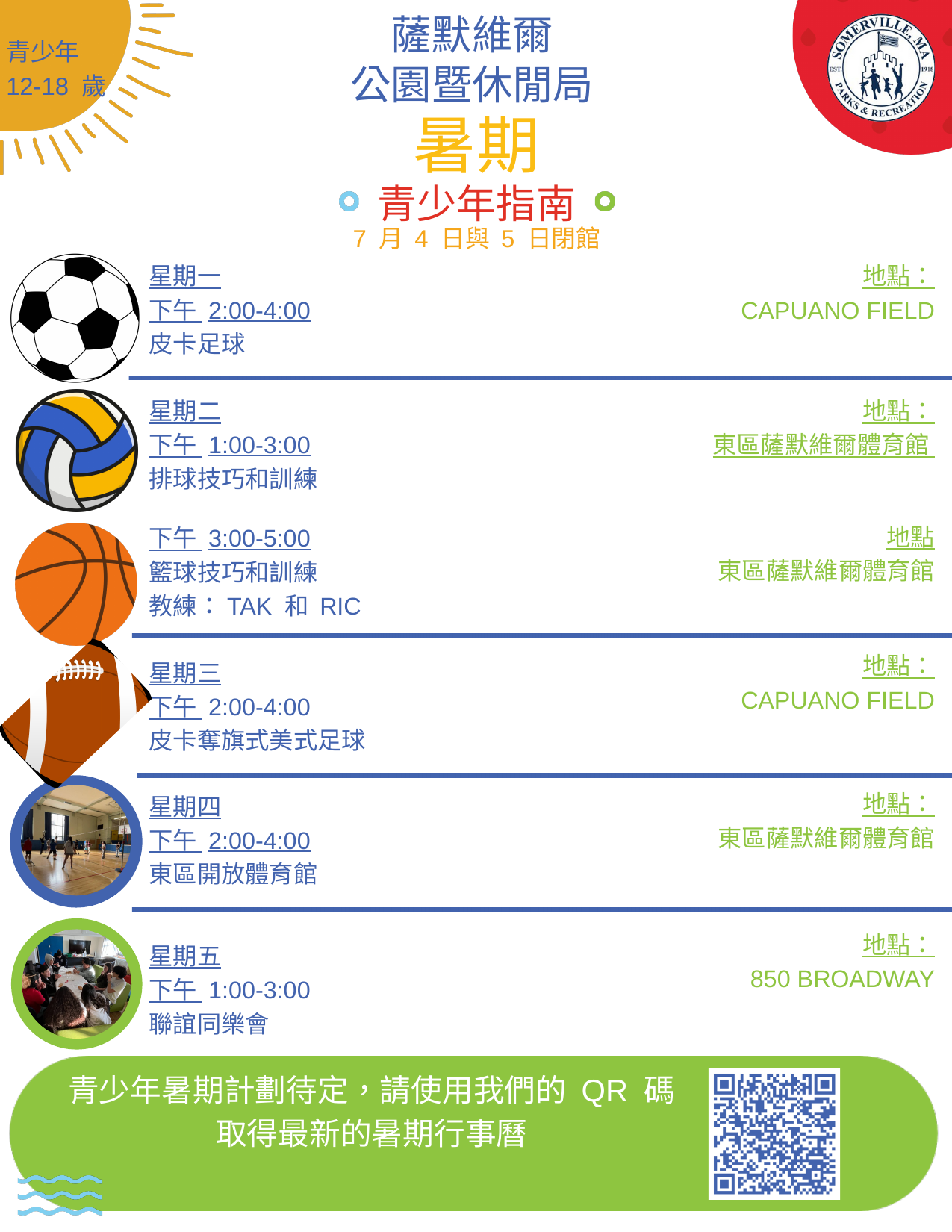

薩默維爾
公園暨休閒局

青少年
12-18 歲
暑期
青少年指南

7 月 4 日與 5 日閉館

星期一
下午 2:00-4:00
皮卡足球

星期二
下午 1:00-3:00
排球技巧和訓練

下午 3:00-5:00
籃球技巧和訓練
教練：TAK 和 RIC

星期三
下午 2:00-4:00
皮卡奪旗式美式足球

星期四
下午 2:00-4:00
東區開放體育館

星期五
下午 1:00-3:00
聯誼同樂會

地點：
CAPUANO FIELD

地點：
東區薩默維爾體育館

地點
東區薩默維爾體育館

地點：
CAPUANO FIELD

地點：
東區薩默維爾體育館

地點：
850 BROADWAY

青少年暑期計劃待定，請使用我們的 QR 碼取得最新的暑期行事曆